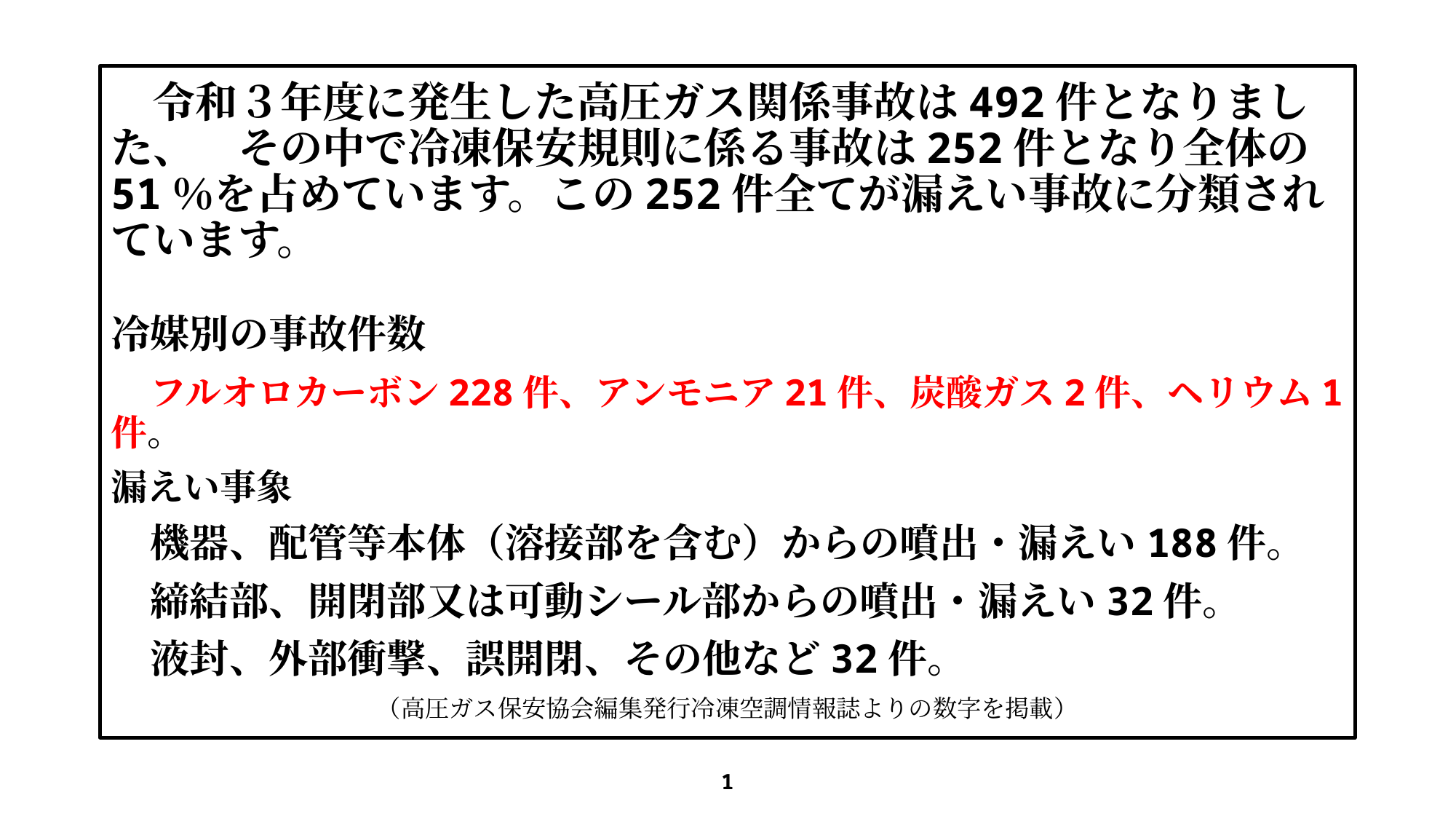

令和３年度に発生した高圧ガス関係事故は492件となりました、　その中で冷凍保安規則に係る事故は252件となり全体の51％を占めています。この252件全てが漏えい事故に分類されています。

冷媒別の事故件数
　フルオロカーボン228件、アンモニア21件、炭酸ガス2件、ヘリウム1件。
漏えい事象
　機器、配管等本体（溶接部を含む）からの噴出・漏えい188件。
　締結部、開閉部又は可動シール部からの噴出・漏えい32件。
　液封、外部衝撃、誤開閉、その他など32件。
（高圧ガス保安協会編集発行冷凍空調情報誌よりの数字を掲載）
1